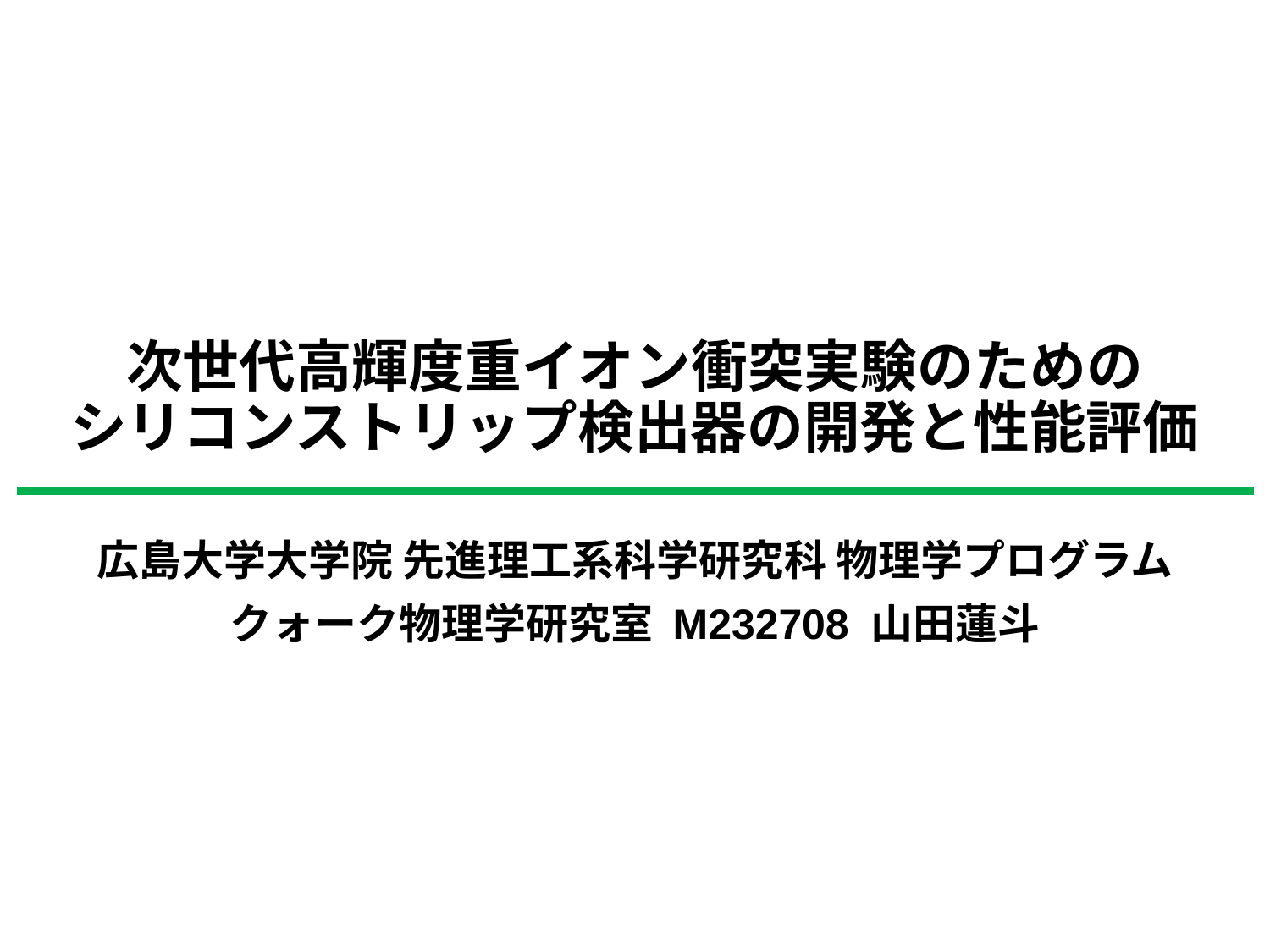

次世代高輝度重イオン衝突実験のための
シリコンストリップ検出器の開発と性能評価
広島大学大学院 先進理工系科学研究科 物理学プログラム
クォーク物理学研究室 M232708 山田蓮斗